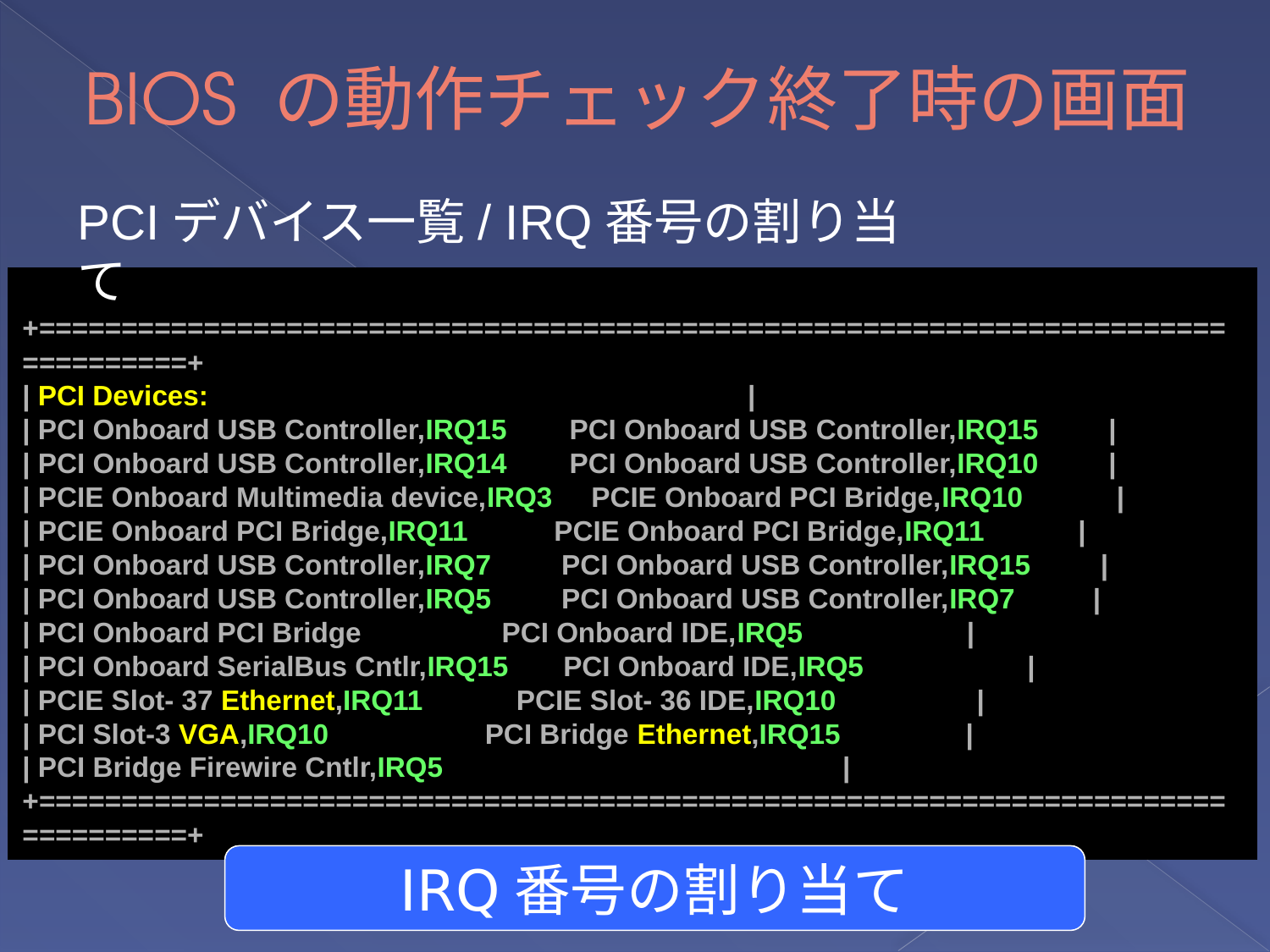

BIOS の動作チェック終了時の画面
PCIデバイス一覧/ IRQ番号の割り当て

+==================================================================================+
| PCI Devices:                                                                     |
| PCI Onboard USB Controller,IRQ15        PCI Onboard USB Controller,IRQ15         |
| PCI Onboard USB Controller,IRQ14        PCI Onboard USB Controller,IRQ10         |
| PCIE Onboard Multimedia device,IRQ3     PCIE Onboard PCI Bridge,IRQ10            |
| PCIE Onboard PCI Bridge,IRQ11           PCIE Onboard PCI Bridge,IRQ11            |
| PCI Onboard USB Controller,IRQ7         PCI Onboard USB Controller,IRQ15         |
| PCI Onboard USB Controller,IRQ5         PCI Onboard USB Controller,IRQ7          |
| PCI Onboard PCI Bridge                  PCI Onboard IDE,IRQ5                     |
| PCI Onboard SerialBus Cntlr,IRQ15       PCI Onboard IDE,IRQ5                     |
| PCIE Slot- 37 Ethernet,IRQ11            PCIE Slot- 36 IDE,IRQ10                  |
| PCI Slot-3 VGA,IRQ10                    PCI Bridge Ethernet,IRQ15                |
| PCI Bridge Firewire Cntlr,IRQ5                                                   |
+==================================================================================+
IRQ番号の割り当て